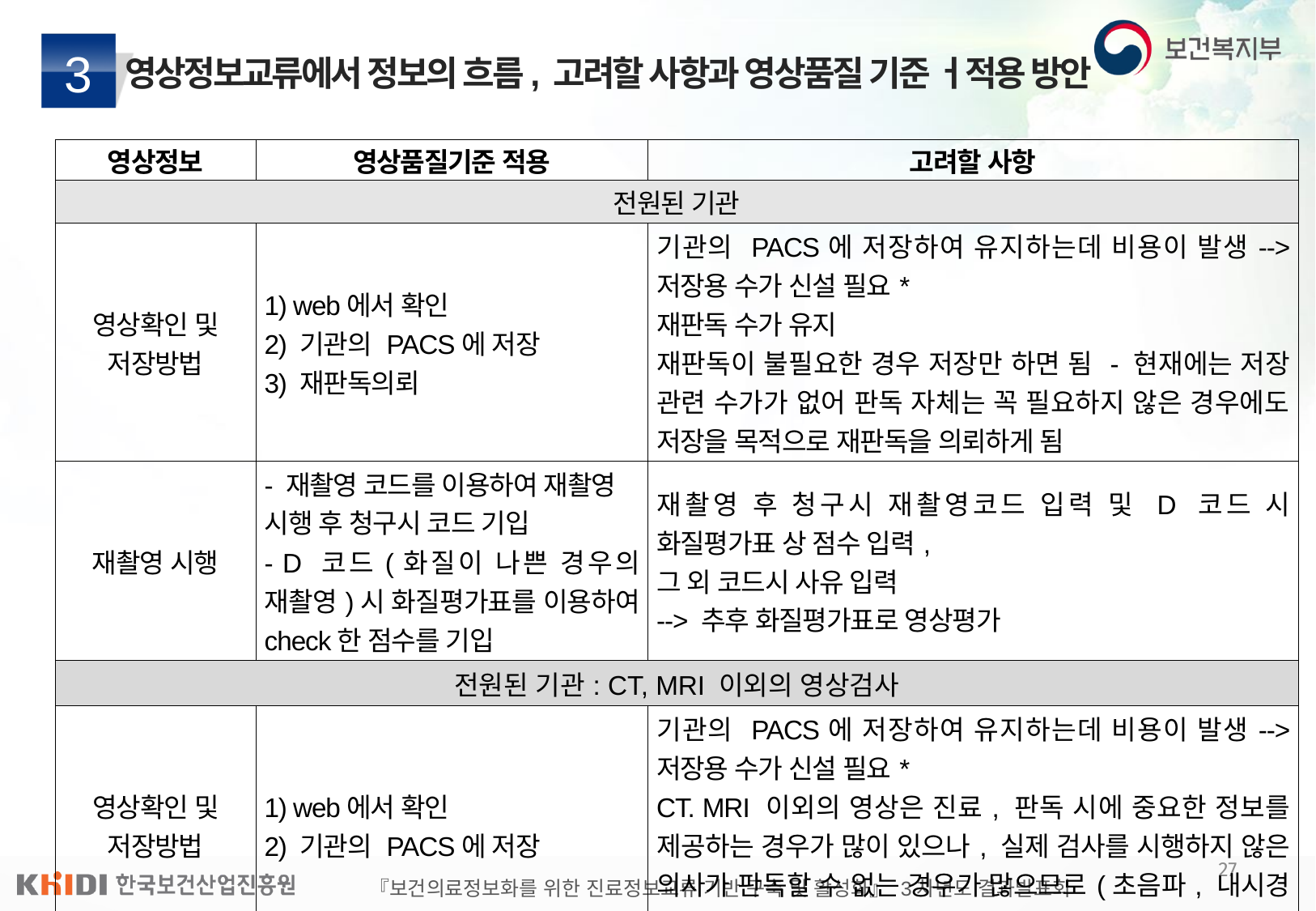

# 영상정보교류에서 정보의 흐름, 고려할 사항과 영상품질 기준 ㅓ적용 방안
3
| 영상정보 | 영상품질기준 적용 | 고려할 사항 |
| --- | --- | --- |
| 전원된 기관 |  |  |
| 영상확인 및 저장방법 | 1) web에서 확인 2) 기관의 PACS에 저장 3) 재판독의뢰 | 기관의 PACS에 저장하여 유지하는데 비용이 발생--> 저장용 수가 신설 필요\* 재판독 수가 유지 재판독이 불필요한 경우 저장만 하면 됨 - 현재에는 저장 관련 수가가 없어 판독 자체는 꼭 필요하지 않은 경우에도 저장을 목적으로 재판독을 의뢰하게 됨 |
| 재촬영 시행 | - 재촬영 코드를 이용하여 재촬영 시행 후 청구시 코드 기입 - D 코드(화질이 나쁜 경우의 재촬영)시 화질평가표를 이용하여 check한 점수를 기입 | 재촬영 후 청구시 재촬영코드 입력 및 D 코드 시 화질평가표 상 점수 입력, 그 외 코드시 사유 입력 --> 추후 화질평가표로 영상평가 |
| 전원된 기관: CT, MRI 이외의 영상검사 |  |  |
| 영상확인 및 저장방법 | 1) web에서 확인 2) 기관의 PACS에 저장 | 기관의 PACS에 저장하여 유지하는데 비용이 발생--> 저장용 수가 신설 필요\* CT. MRI 이외의 영상은 진료, 판독 시에 중요한 정보를 제공하는 경우가 많이 있으나, 실제 검사를 시행하지 않은 의사가 판독할 수 없는 경우가 많으므로(초음파, 내시경 등) 재판독 수가가 현실적으로는 불필요 |
27